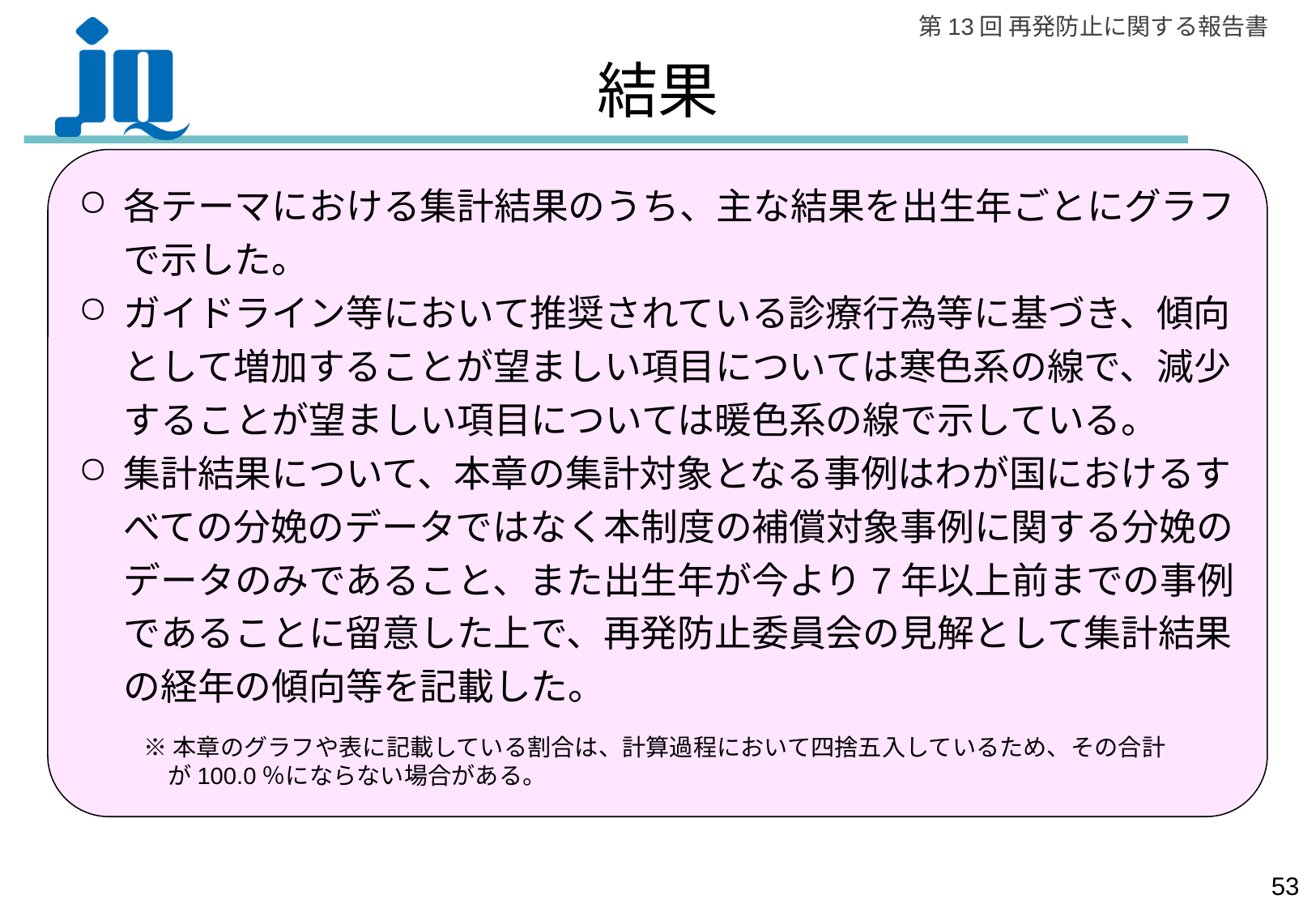

# 結果
各テーマにおける集計結果のうち、主な結果を出生年ごとにグラフで示した。
ガイドライン等において推奨されている診療行為等に基づき、傾向として増加することが望ましい項目については寒色系の線で、減少することが望ましい項目については暖色系の線で示している。
集計結果について、本章の集計対象となる事例はわが国におけるすべての分娩のデータではなく本制度の補償対象事例に関する分娩のデータのみであること、また出生年が今より7年以上前までの事例であることに留意した上で、再発防止委員会の見解として集計結果の経年の傾向等を記載した。
※本章のグラフや表に記載している割合は、計算過程において四捨五入しているため、その合計が100.0％にならない場合がある。
53